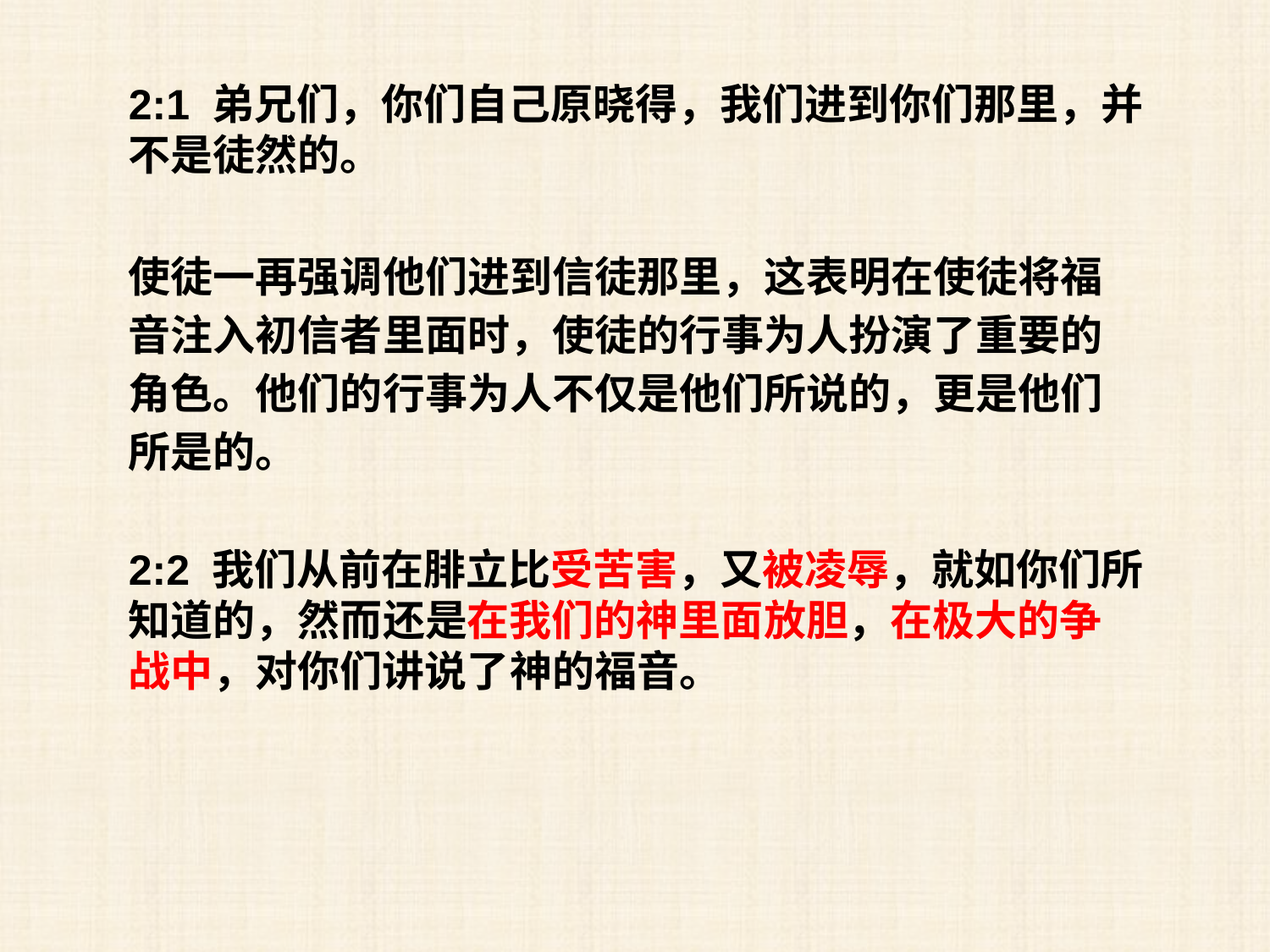

2:1 弟兄们，你们自己原晓得，我们进到你们那里，并不是徒然的。
使徒一再强调他们进到信徒那里，这表明在使徒将福音注入初信者里面时，使徒的行事为人扮演了重要的角色。他们的行事为人不仅是他们所说的，更是他们所是的。
2:2 我们从前在腓立比受苦害，又被凌辱，就如你们所知道的，然而还是在我们的神里面放胆，在极大的争战中，对你们讲说了神的福音。